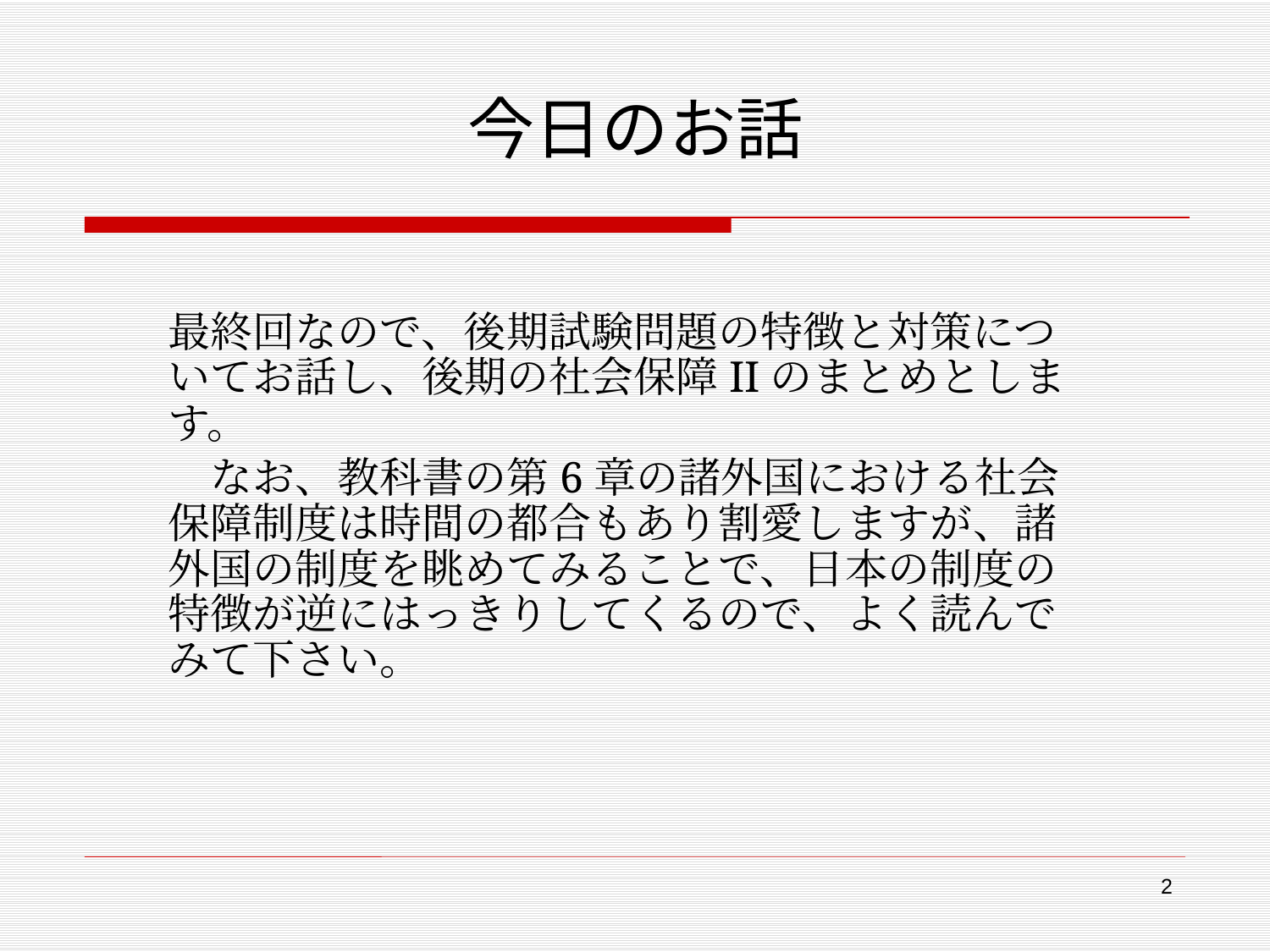

# 今日のお話
最終回なので、後期試験問題の特徴と対策についてお話し、後期の社会保障IIのまとめとします。
　なお、教科書の第6章の諸外国における社会保障制度は時間の都合もあり割愛しますが、諸外国の制度を眺めてみることで、日本の制度の特徴が逆にはっきりしてくるので、よく読んでみて下さい。
2